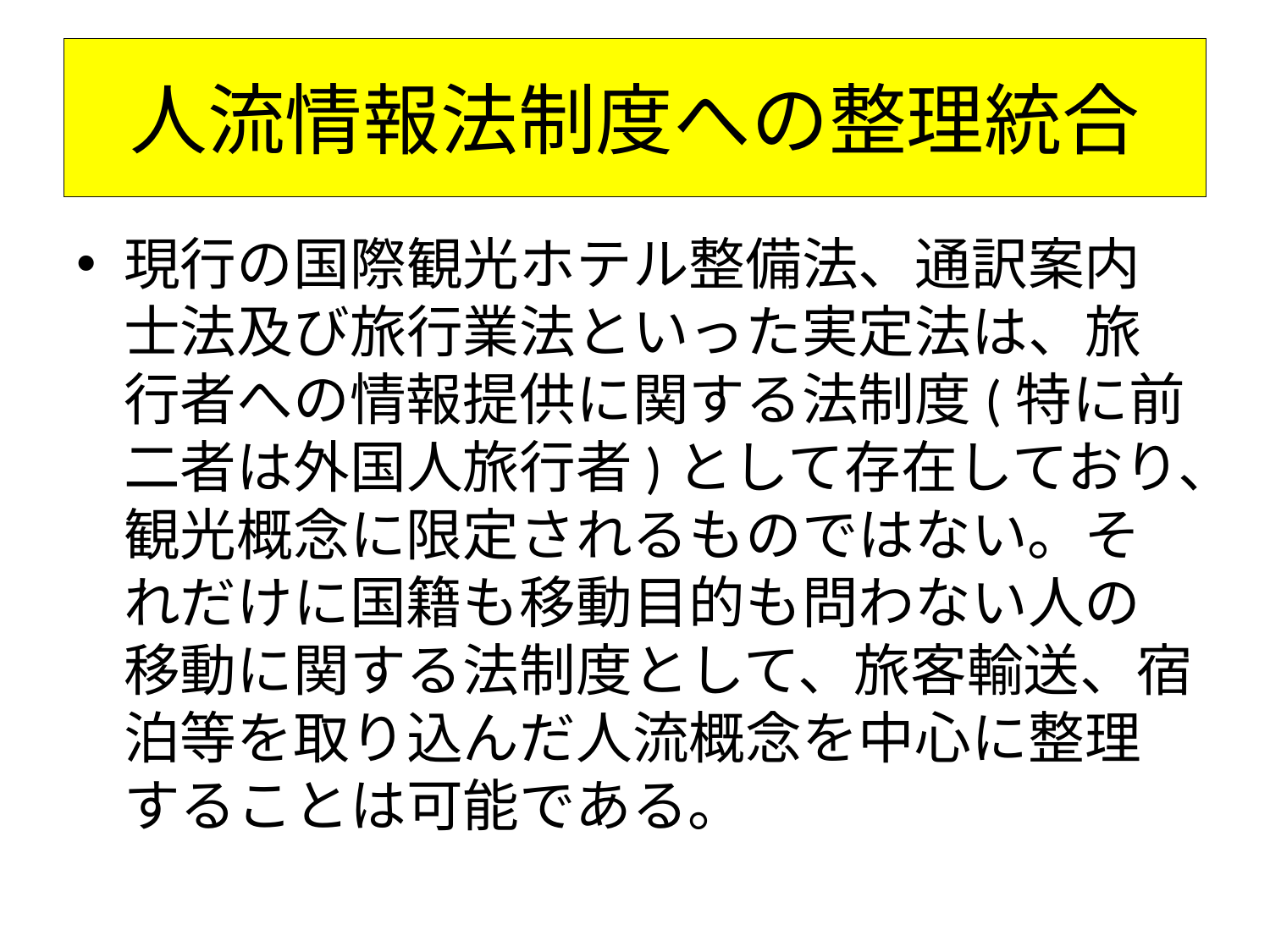

# 人流情報法制度への整理統合
現行の国際観光ホテル整備法、通訳案内士法及び旅行業法といった実定法は、旅行者への情報提供に関する法制度(特に前二者は外国人旅行者)として存在しており、観光概念に限定されるものではない。それだけに国籍も移動目的も問わない人の移動に関する法制度として、旅客輸送、宿泊等を取り込んだ人流概念を中心に整理することは可能である。